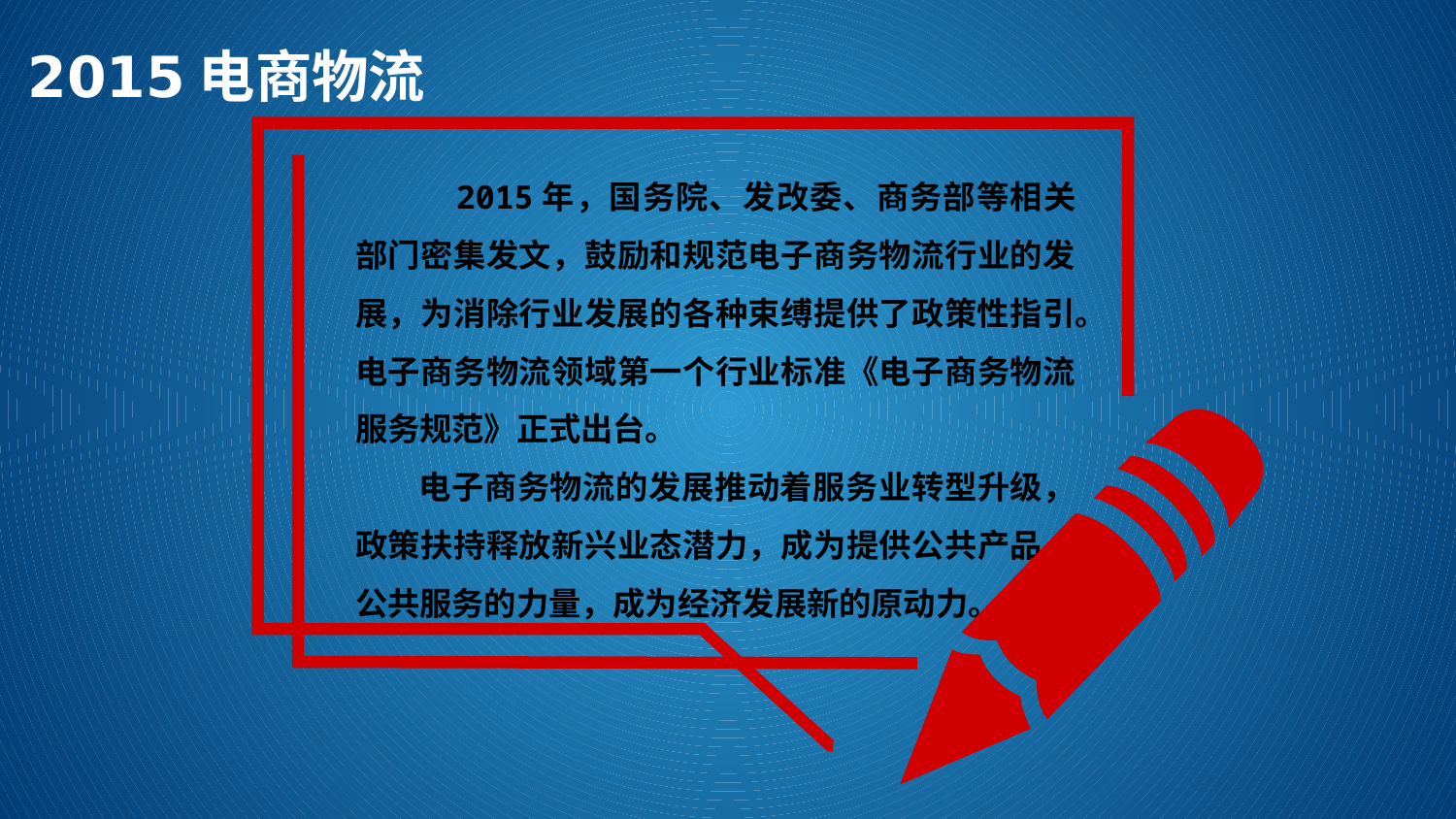

# 2015电商物流
     2015年，国务院、发改委、商务部等相关部门密集发文，鼓励和规范电子商务物流行业的发展，为消除行业发展的各种束缚提供了政策性指引。电子商务物流领域第一个行业标准《电子商务物流服务规范》正式出台。
       电子商务物流的发展推动着服务业转型升级，政策扶持释放新兴业态潜力，成为提供公共产品、公共服务的力量，成为经济发展新的原动力。